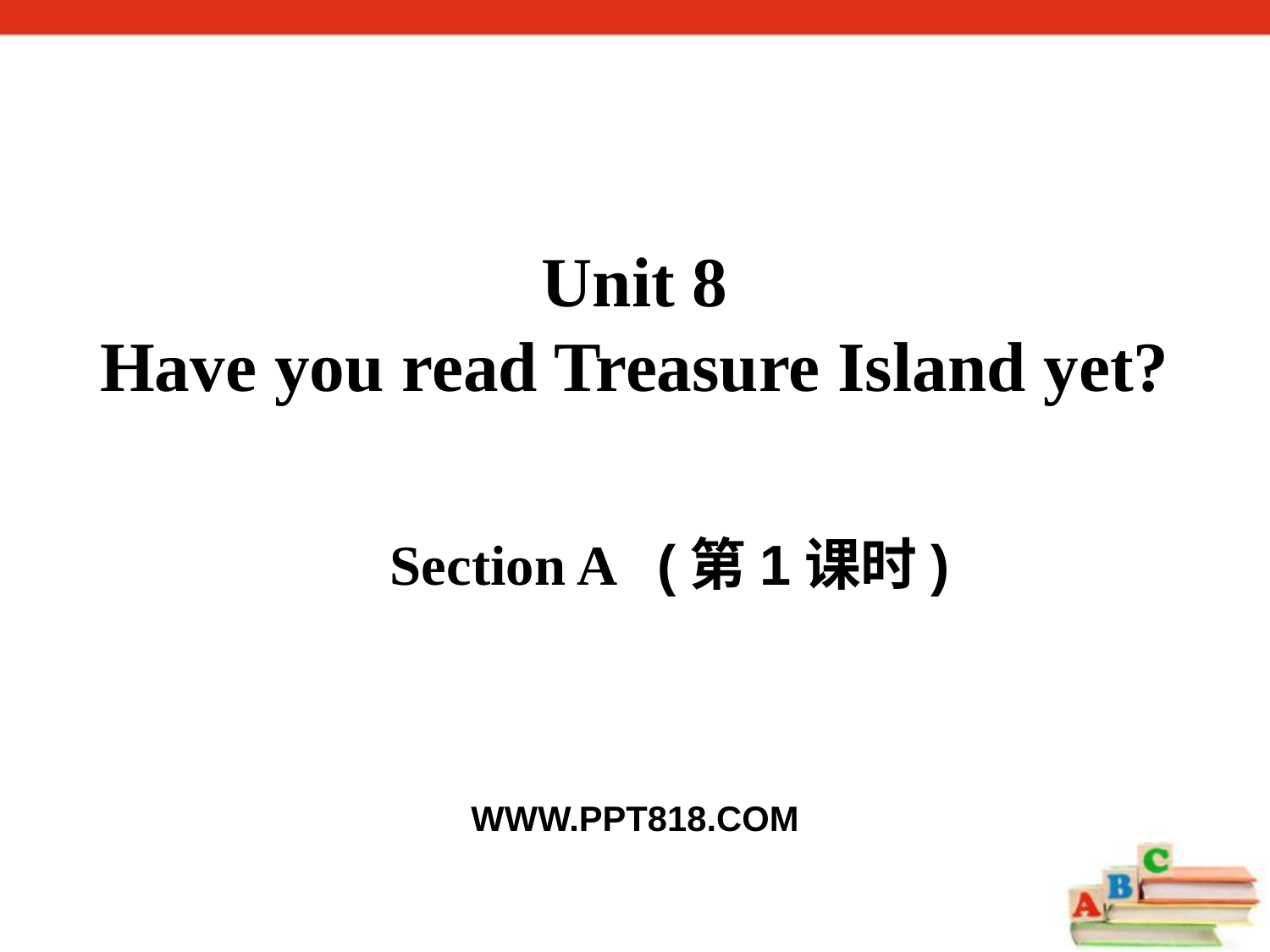

Unit 8
Have you read Treasure Island yet?
　Section A   (第1课时)
WWW.PPT818.COM